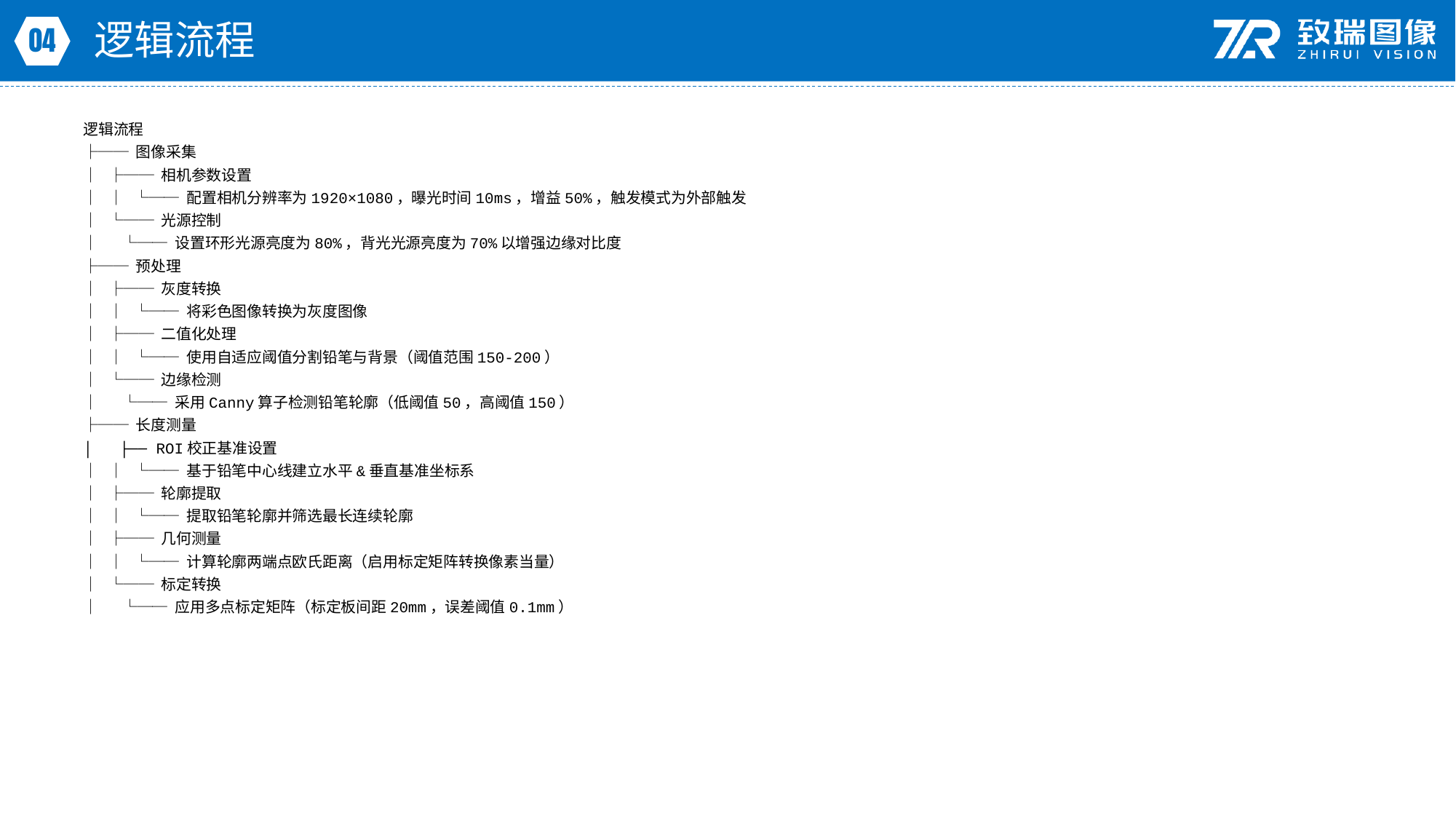

逻辑流程
04

逻辑流程
├── 图像采集
│   ├── 相机参数设置
│   │   └── 配置相机分辨率为1920×1080，曝光时间10ms，增益50%，触发模式为外部触发
│   └── 光源控制
│       └── 设置环形光源亮度为80%，背光光源亮度为70%以增强边缘对比度
├── 预处理
│   ├── 灰度转换
│   │   └── 将彩色图像转换为灰度图像
│   ├── 二值化处理
│   │   └── 使用自适应阈值分割铅笔与背景（阈值范围150-200）
│   └── 边缘检测
│       └── 采用Canny算子检测铅笔轮廓（低阈值50，高阈值150）
├── 长度测量
│   ├── ROI校正基准设置
│   │   └── 基于铅笔中心线建立水平&垂直基准坐标系
│   ├── 轮廓提取
│   │   └── 提取铅笔轮廓并筛选最长连续轮廓
│   ├── 几何测量
│   │   └── 计算轮廓两端点欧氏距离（启用标定矩阵转换像素当量）
│   └── 标定转换
│       └── 应用多点标定矩阵（标定板间距20mm，误差阈值0.1mm）